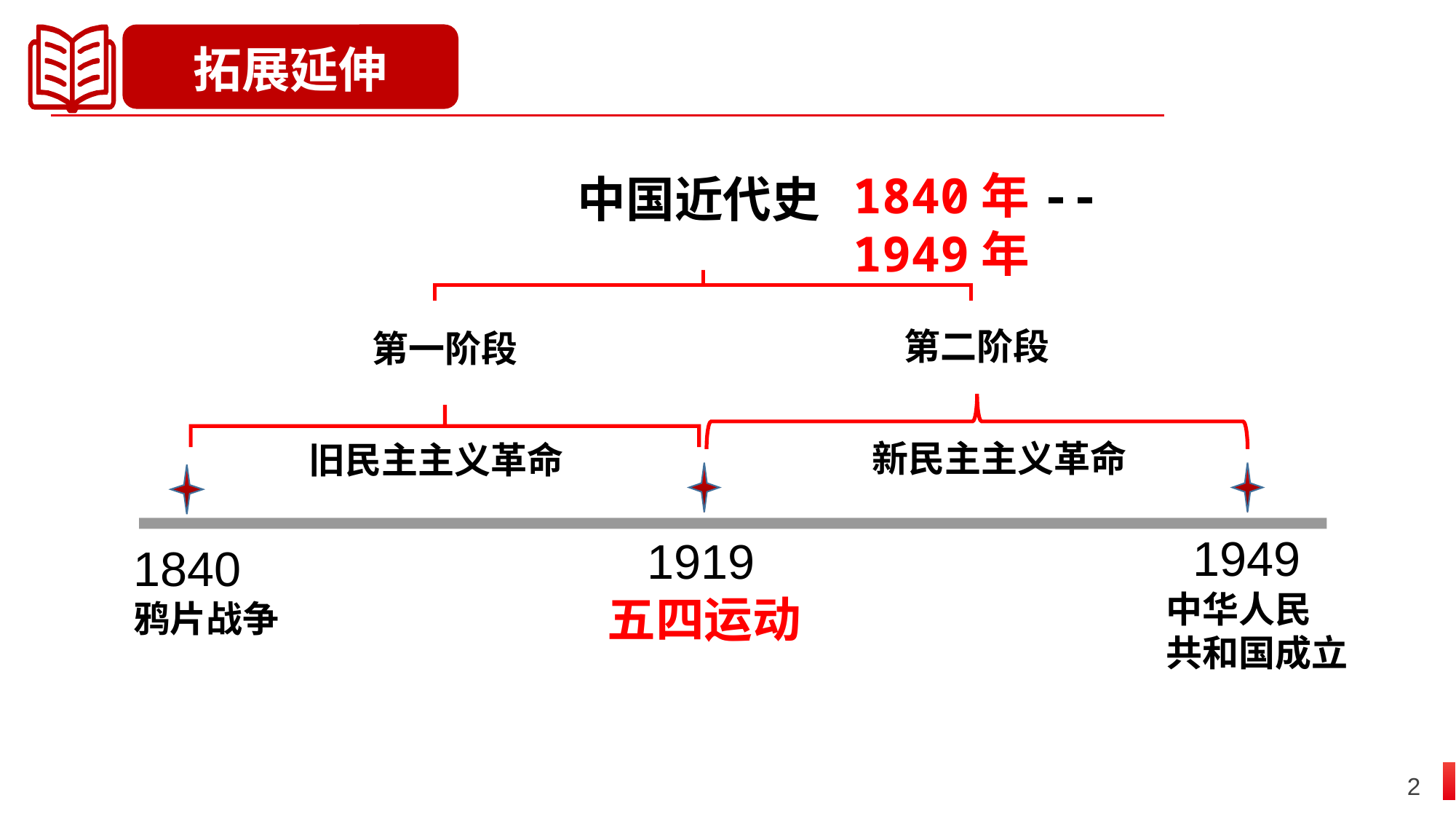

拓展延伸

1840年--1949年
中国近代史

第二阶段
第一阶段
新民主主义革命
旧民主主义革命

  1949
中华人民
共和国成立
   1919
五四运动
1840
鸦片战争